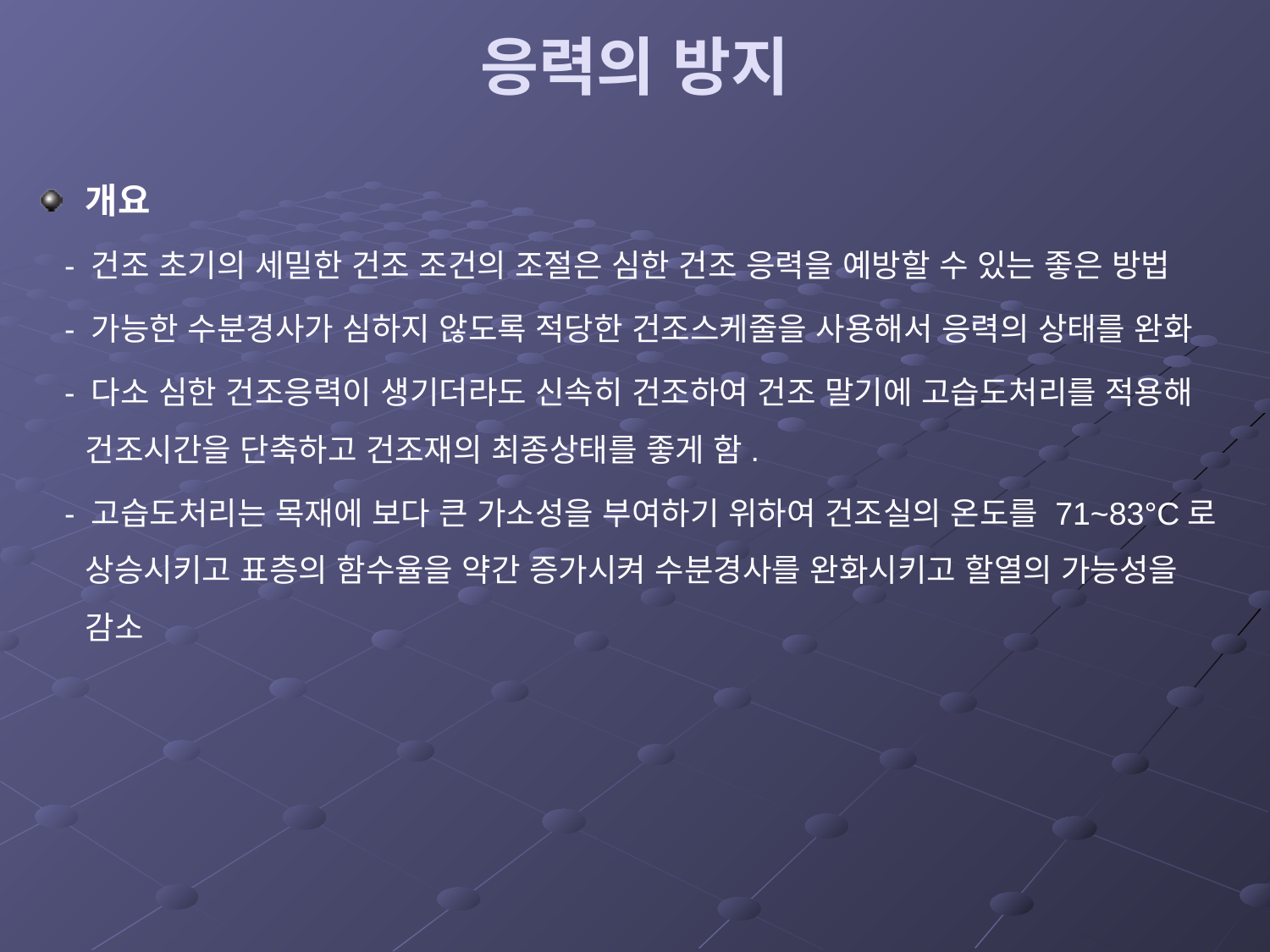

# 응력의 방지
개요
   - 건조 초기의 세밀한 건조 조건의 조절은 심한 건조 응력을 예방할 수 있는 좋은 방법
   - 가능한 수분경사가 심하지 않도록 적당한 건조스케줄을 사용해서 응력의 상태를 완화
   - 다소 심한 건조응력이 생기더라도 신속히 건조하여 건조 말기에 고습도처리를 적용해 건조시간을 단축하고 건조재의 최종상태를 좋게 함.
   - 고습도처리는 목재에 보다 큰 가소성을 부여하기 위하여 건조실의 온도를 71~83°C로 상승시키고 표층의 함수율을 약간 증가시켜 수분경사를 완화시키고 할열의 가능성을 감소